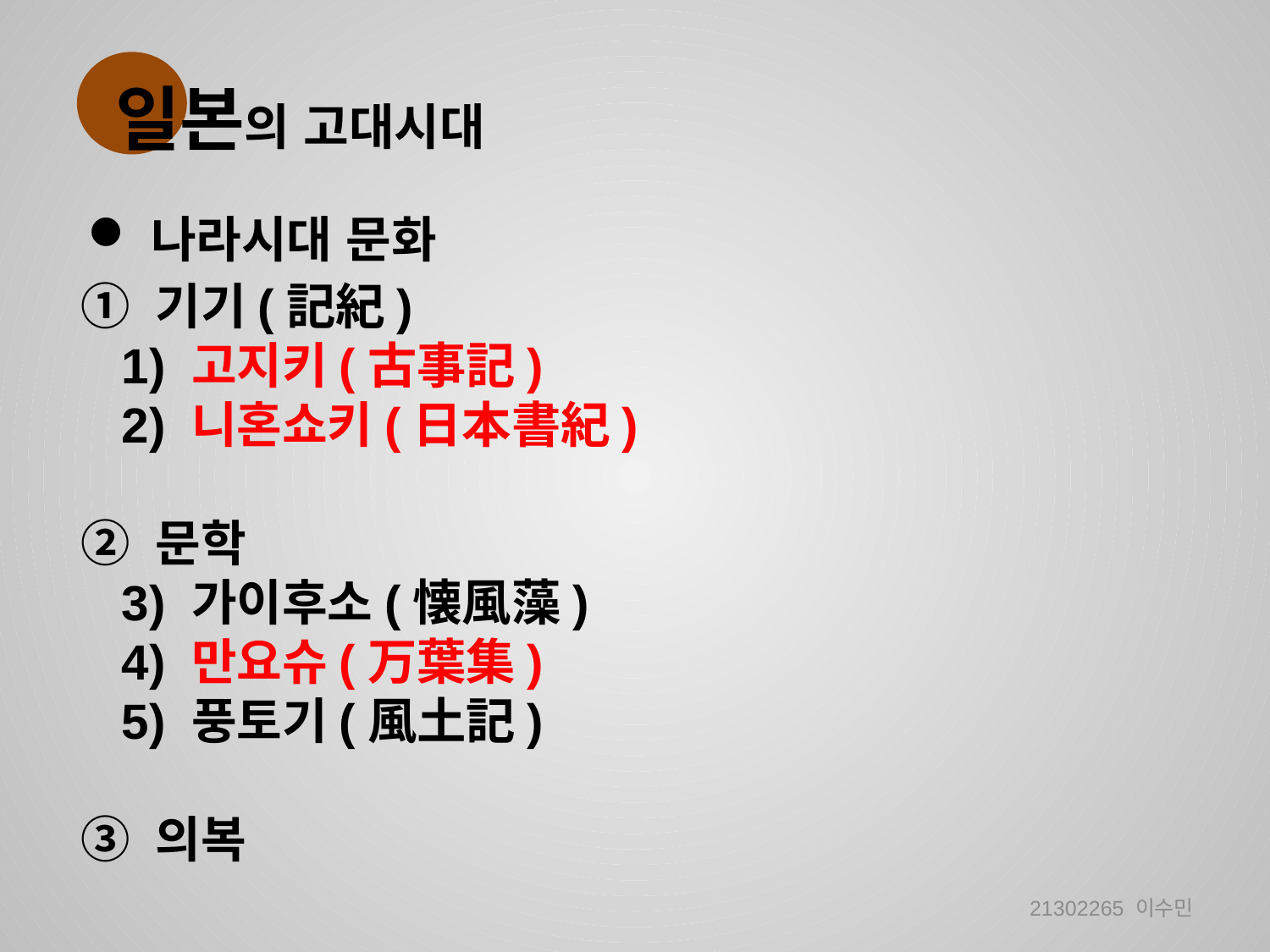

일본의 고대시대
나라시대 문화
① 기기(記紀)
   1) 고지키(古事記)
   2) 니혼쇼키(日本書紀)

② 문학
   3) 가이후소(懐風藻)
   4) 만요슈(万葉集)
   5) 풍토기(風土記)

③ 의복
21302265 이수민